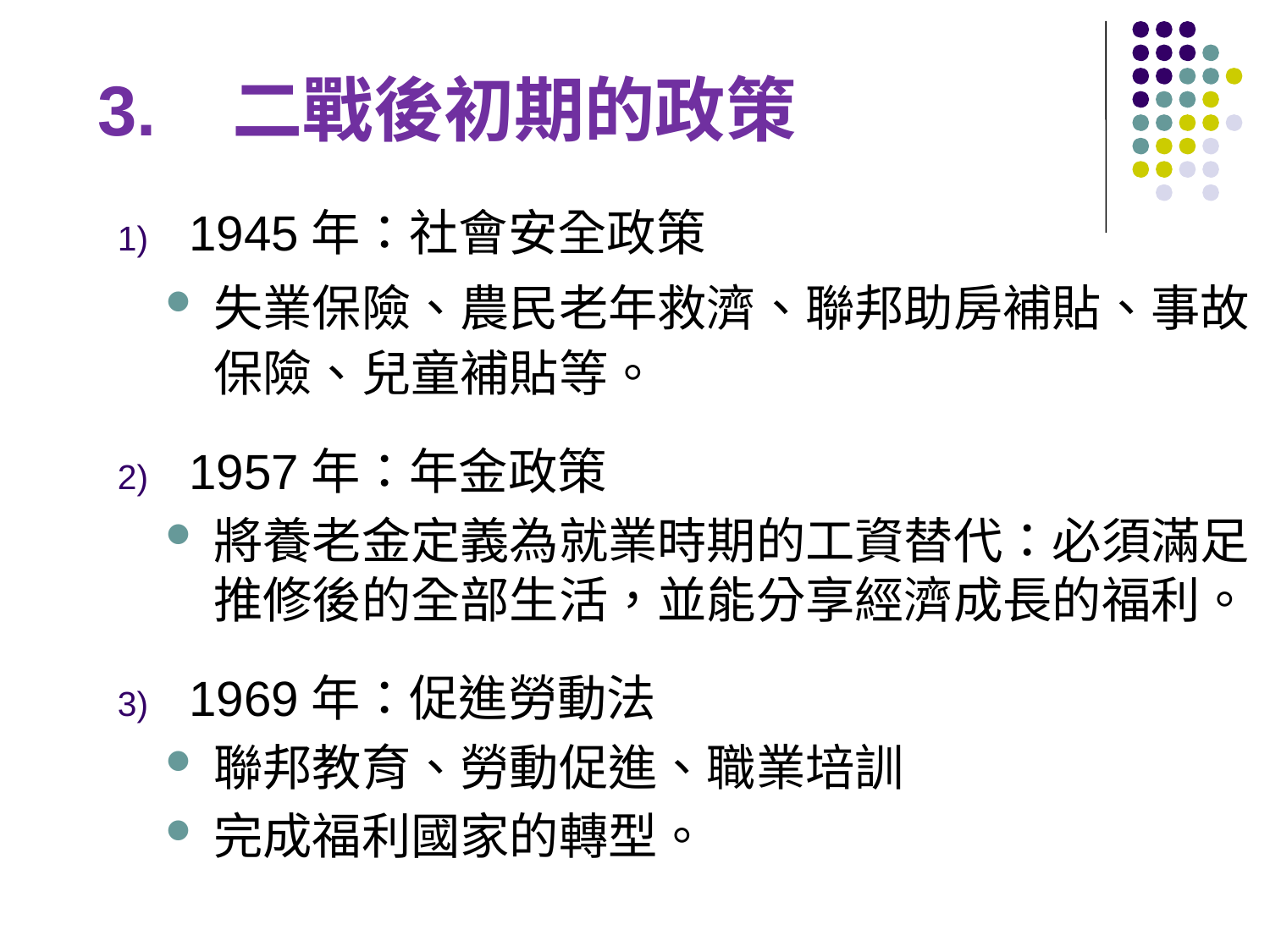

3.   二戰後初期的政策
1945年：社會安全政策
失業保險、農民老年救濟、聯邦助房補貼、事故保險、兒童補貼等。
1957年：年金政策
將養老金定義為就業時期的工資替代：必須滿足推修後的全部生活，並能分享經濟成長的福利。
1969年：促進勞動法
聯邦教育、勞動促進、職業培訓
完成福利國家的轉型。